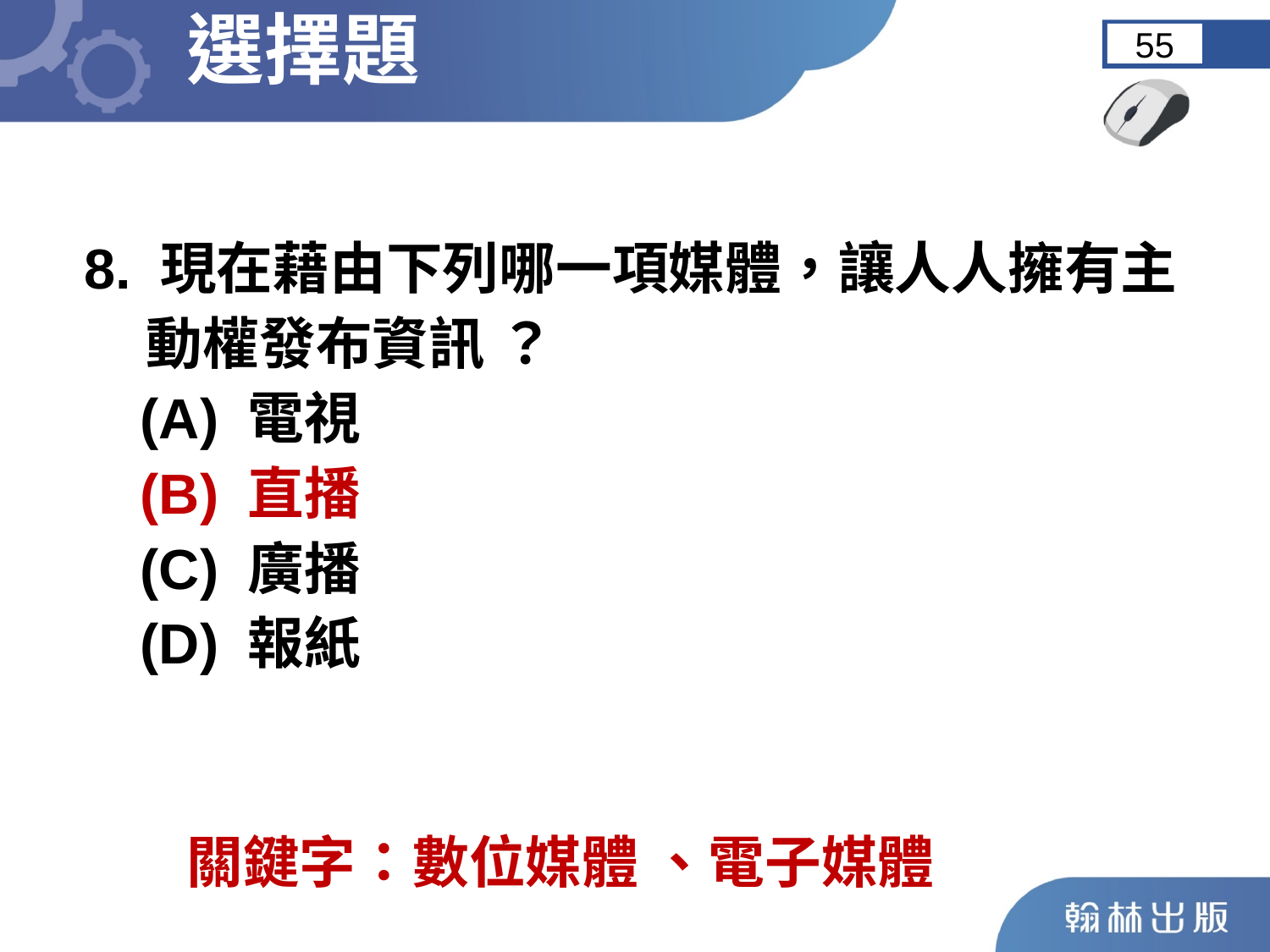

選擇題

55
 8. 現在藉由下列哪一項媒體，讓人人擁有主
     動權發布資訊 ？
	   (A) 電視
	   (B) 直播
	   (C) 廣播
	   (D) 報紙

關鍵字：數位媒體 、電子媒體